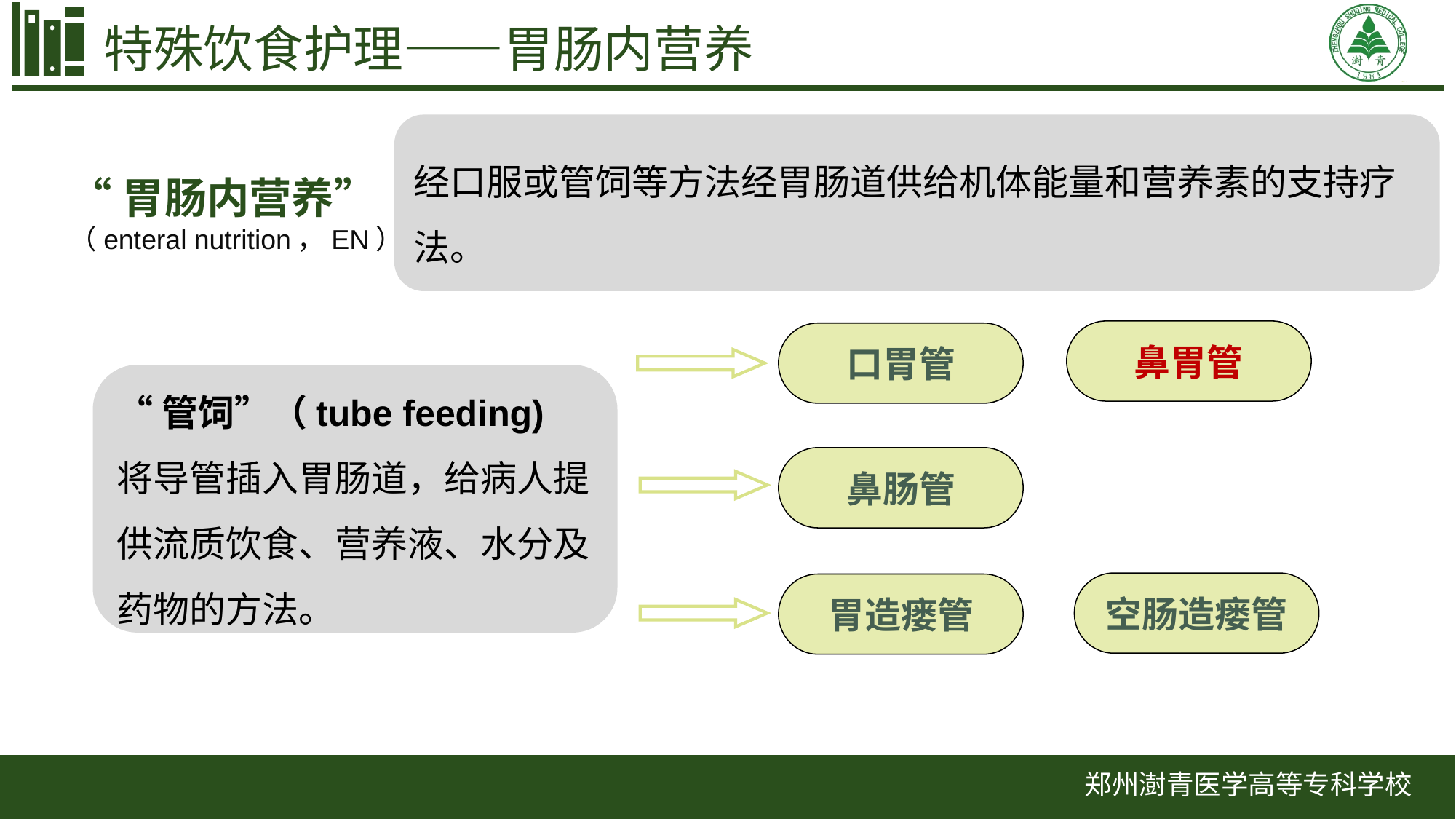

特殊饮食护理——胃肠内营养
经口服或管饲等方法经胃肠道供给机体能量和营养素的支持疗法。
“胃肠内营养”
（enteral nutrition，EN）
鼻胃管
口胃管

“管饲”（tube feeding)
将导管插入胃肠道，给病人提供流质饮食、营养液、水分及药物的方法。
鼻肠管

空肠造瘘管
胃造瘘管

郑州澍青医学高等专科学校